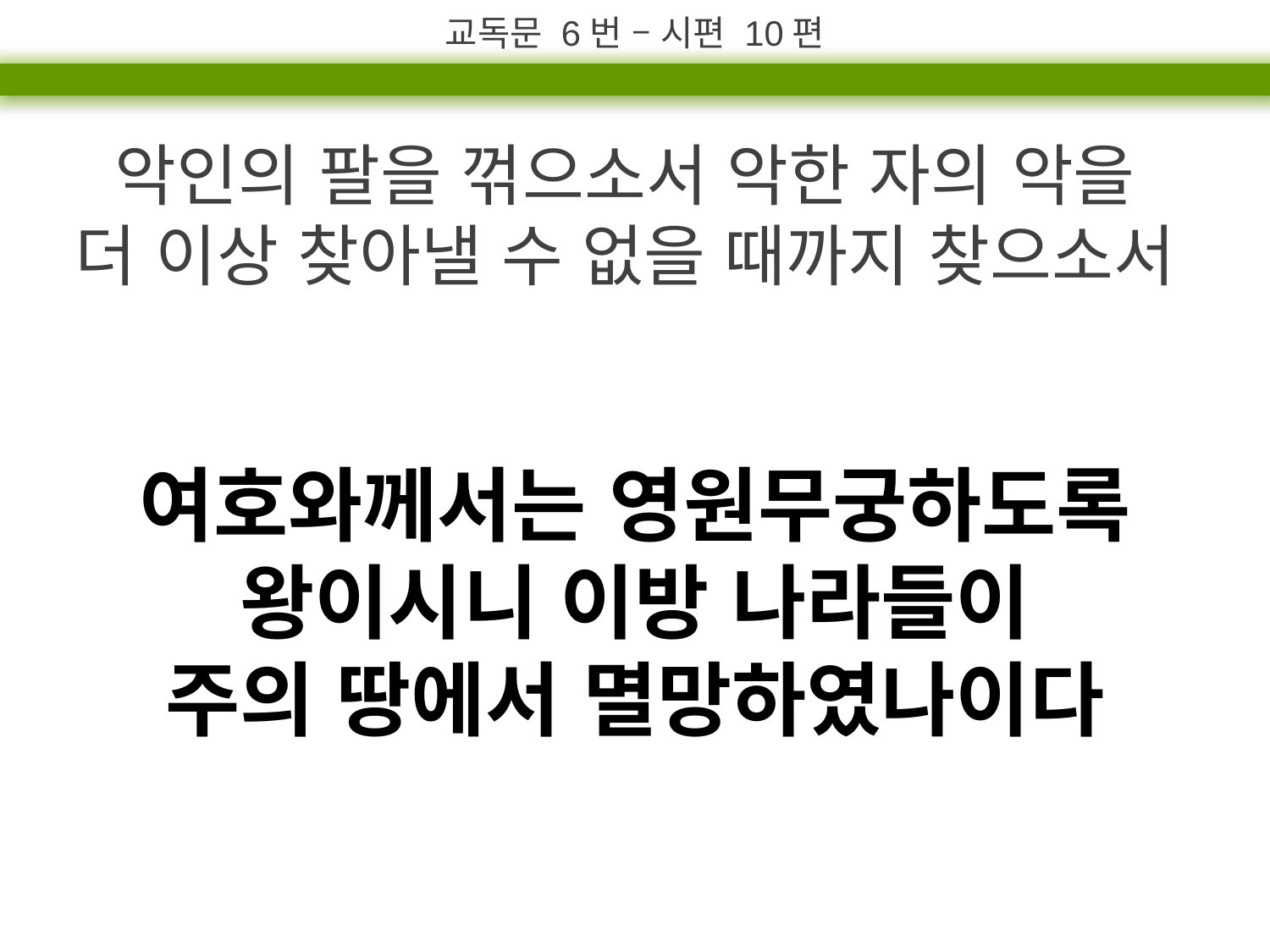

교독문 6번 – 시편 10편

악인의 팔을 꺾으소서 악한 자의 악을
더 이상 찾아낼 수 없을 때까지 찾으소서
여호와께서는 영원무궁하도록
왕이시니 이방 나라들이
주의 땅에서 멸망하였나이다